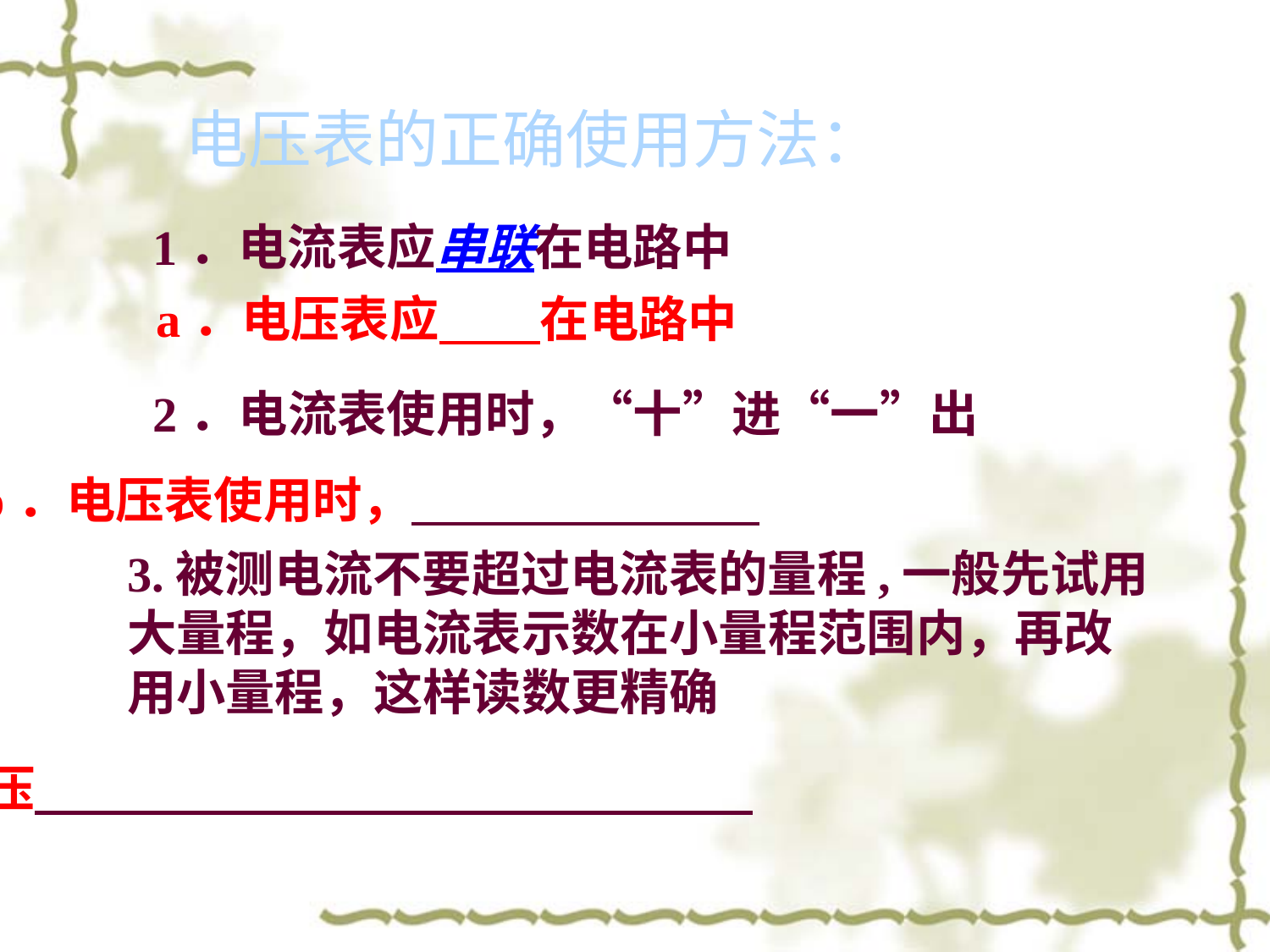

电压表的正确使用方法：
 1．电流表应串联在电路中
a．电压表应         在电路中
2．电流表使用时，“十”进“一”出

b．电压表使用时，
3.被测电流不要超过电流表的量程,一般先试用
大量程，如电流表示数在小量程范围内，再改
用小量程，这样读数更精确
c.被测电压